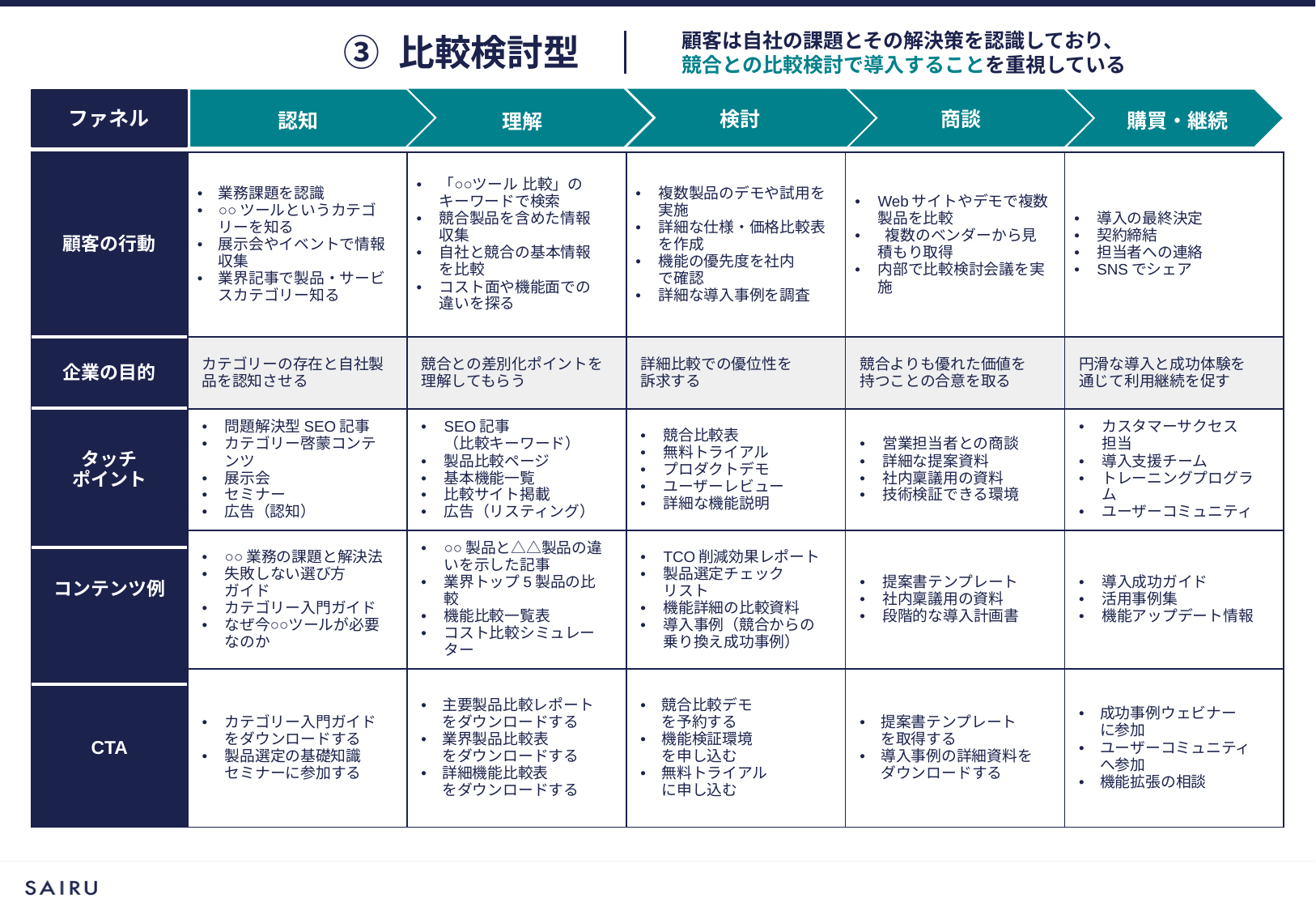

顧客は自社の課題とその解決策を認識しており、
競合との比較検討で導入することを重視している
③ 比較検討型

ファネル
検討
商談
購買・継続
認知
理解
| 顧客の行動 | 業務課題を認識 ○○ツールというカテゴリーを知る 展示会やイベントで情報収集 業界記事で製品・サービスカテゴリー知る | 「○○ツール 比較」の キーワードで検索 競合製品を含めた情報 収集 自社と競合の基本情報 を比較 コスト面や機能面での 違いを探る | 複数製品のデモや試用を 実施 詳細な仕様・価格比較表を作成 機能の優先度を社内 で確認 詳細な導入事例を調査 | Webサイトやデモで複数製品を比較 複数のベンダーから見積もり取得 内部で比較検討会議を実施 | 導入の最終決定 契約締結 担当者への連絡 SNSでシェア |
| --- | --- | --- | --- | --- | --- |
| 企業の目的 | カテゴリーの存在と自社製品を認知させる | 競合との差別化ポイントを理解してもらう | 詳細比較での優位性を 訴求する | 競合よりも優れた価値を 持つことの合意を取る | 円滑な導入と成功体験を 通じて利用継続を促す |
| タッチ ポイント | 問題解決型SEO記事 カテゴリー啓蒙コンテンツ 展示会 セミナー 広告（認知） | SEO記事 （比較キーワード） 製品比較ページ 基本機能一覧 比較サイト掲載 広告（リスティング） | 競合比較表 無料トライアル プロダクトデモ ユーザーレビュー 詳細な機能説明 | 営業担当者との商談 詳細な提案資料 社内稟議用の資料 技術検証できる環境 | カスタマーサクセス 担当 導入支援チーム トレーニングプログラム ユーザーコミュニティ |
| コンテンツ例 | ○○業務の課題と解決法 失敗しない選び方 ガイド カテゴリー入門ガイド なぜ今○○ツールが必要なのか | ○○製品と△△製品の違いを示した記事 業界トップ5製品の比較 機能比較一覧表 コスト比較シミュレーター | TCO削減効果レポート 製品選定チェック リスト 機能詳細の比較資料 導入事例（競合からの乗り換え成功事例） | 提案書テンプレート 社内稟議用の資料 段階的な導入計画書 | 導入成功ガイド 活用事例集 機能アップデート情報 |
| CTA | カテゴリー入門ガイドをダウンロードする 製品選定の基礎知識 セミナーに参加する | 主要製品比較レポートをダウンロードする 業界製品比較表 をダウンロードする 詳細機能比較表 をダウンロードする | 競合比較デモ を予約する 機能検証環境 を申し込む 無料トライアル に申し込む | 提案書テンプレート を取得する 導入事例の詳細資料を ダウンロードする | 成功事例ウェビナー に参加 ユーザーコミュニティ へ参加 機能拡張の相談 |